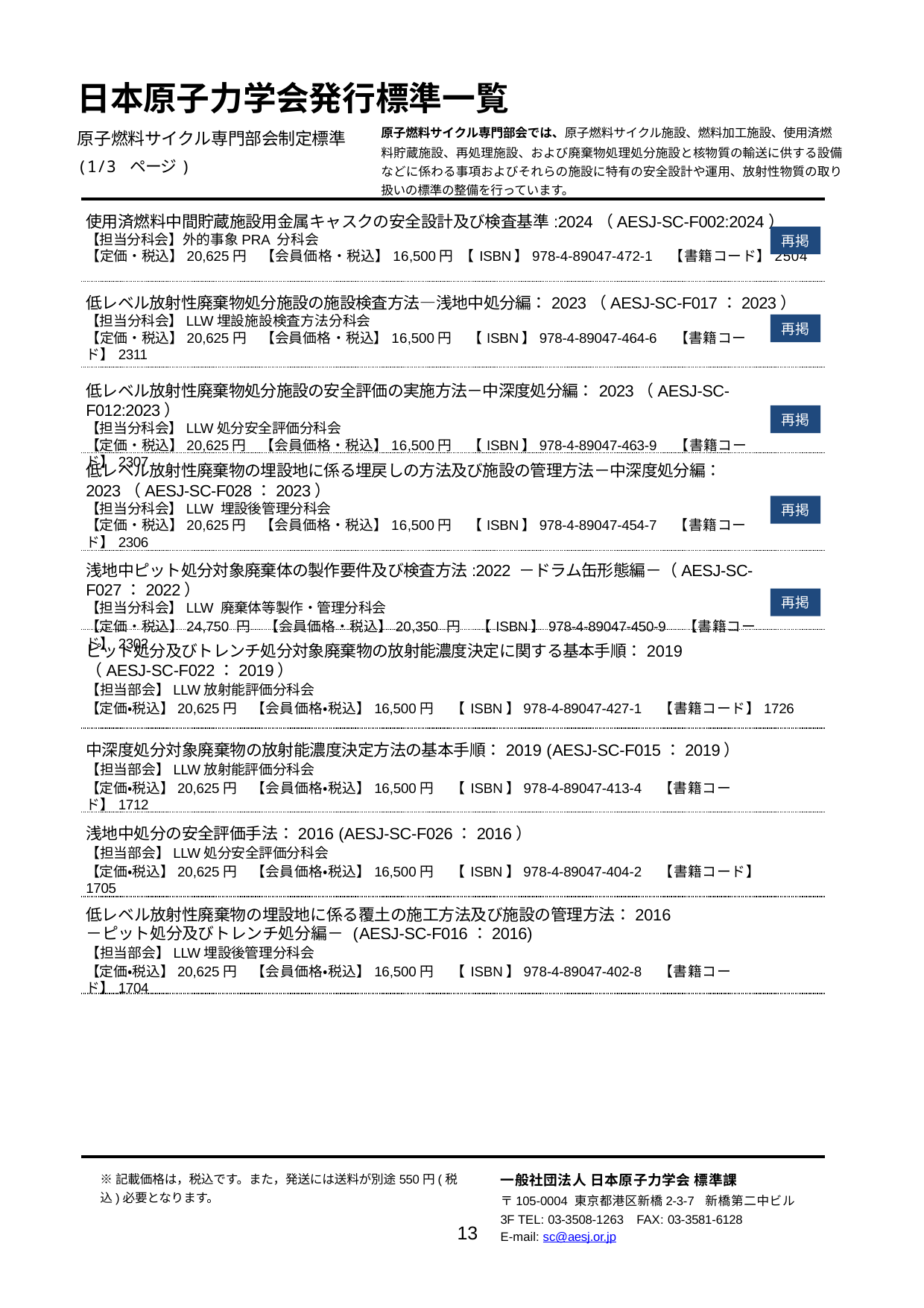

日本原子力学会発行標準一覧
原子燃料サイクル専門部会制定標準
(1/3 ページ)
原子燃料サイクル専門部会では、原子燃料サイクル施設、燃料加工施設、使用済燃
料貯蔵施設、再処理施設、および廃棄物処理処分施設と核物質の輸送に供する設備などに係わる事項およびそれらの施設に特有の安全設計や運用、放射性物質の取り扱いの標準の整備を行っています。

使用済燃料中間貯蔵施設用金属キャスクの安全設計及び検査基準:2024（AESJ-SC-F002:2024）
【担当分科会】外的事象PRA 分科会
【定価・税込】20,625円　【会員価格・税込】16,500円 【ISBN】978-4-89047-472-1　【書籍コード】2504
再掲

低レベル放射性廃棄物処分施設の施設検査方法―浅地中処分編：2023（AESJ-SC-F017：2023）
【担当分科会】LLW埋設施設検査方法分科会
【定価・税込】20,625円　【会員価格・税込】16,500円　【ISBN】978-4-89047-464-6　【書籍コード】2311

再掲

低レベル放射性廃棄物処分施設の安全評価の実施方法－中深度処分編：2023（AESJ-SC-F012:2023）
【担当分科会】LLW処分安全評価分科会
【定価・税込】20,625円　【会員価格・税込】16,500円　【ISBN】978-4-89047-463-9　【書籍コード】2307

再掲

低レベル放射性廃棄物の埋設地に係る埋戻しの方法及び施設の管理方法－中深度処分編：2023（AESJ-SC-F028：2023）
【担当分科会】LLW 埋設後管理分科会
【定価・税込】20,625円　【会員価格・税込】16,500円　【ISBN】978-4-89047-454-7　【書籍コード】2306

再掲

浅地中ピット処分対象廃棄体の製作要件及び検査方法:2022 －ドラム缶形態編－（AESJ-SC-F027：2022）
【担当分科会】LLW 廃棄体等製作・管理分科会
【定価・税込】24,750 円　【会員価格・税込】20,350 円　【ISBN】978-4-89047-450-9　【書籍コード】2302

再掲

ピット処分及びトレンチ処分対象廃棄物の放射能濃度決定に関する基本手順：2019
（AESJ-SC-F022：2019）
【担当部会】LLW放射能評価分科会
【定価・税込】20,625円　【会員価格・税込】16,500円　【ISBN】978-4-89047-427-1　【書籍コード】1726

中深度処分対象廃棄物の放射能濃度決定方法の基本手順：2019 (AESJ-SC-F015：2019）
【担当部会】LLW放射能評価分科会
【定価・税込】20,625円　【会員価格・税込】16,500円　【ISBN】978-4-89047-413-4　【書籍コード】1712

浅地中処分の安全評価手法：2016 (AESJ-SC-F026：2016）
【担当部会】LLW処分安全評価分科会
【定価・税込】20,625円　【会員価格・税込】16,500円　【ISBN】978-4-89047-404-2　【書籍コード】1705

低レベル放射性廃棄物の埋設地に係る覆土の施工方法及び施設の管理方法：2016
－ピット処分及びトレンチ処分編－ (AESJ-SC-F016：2016)
【担当部会】LLW埋設後管理分科会
【定価・税込】20,625円　【会員価格・税込】16,500円　【ISBN】978-4-89047-402-8　【書籍コード】1704

※記載価格は，税込です。また，発送には送料が別途550円(税込)必要となります。
一般社団法人 日本原子力学会 標準課
〒105-0004 東京都港区新橋2-3-7  新橋第二中ビル3F TEL: 03-3508-1263  FAX: 03-3581-6128
E-mail: sc@aesj.or.jp
13